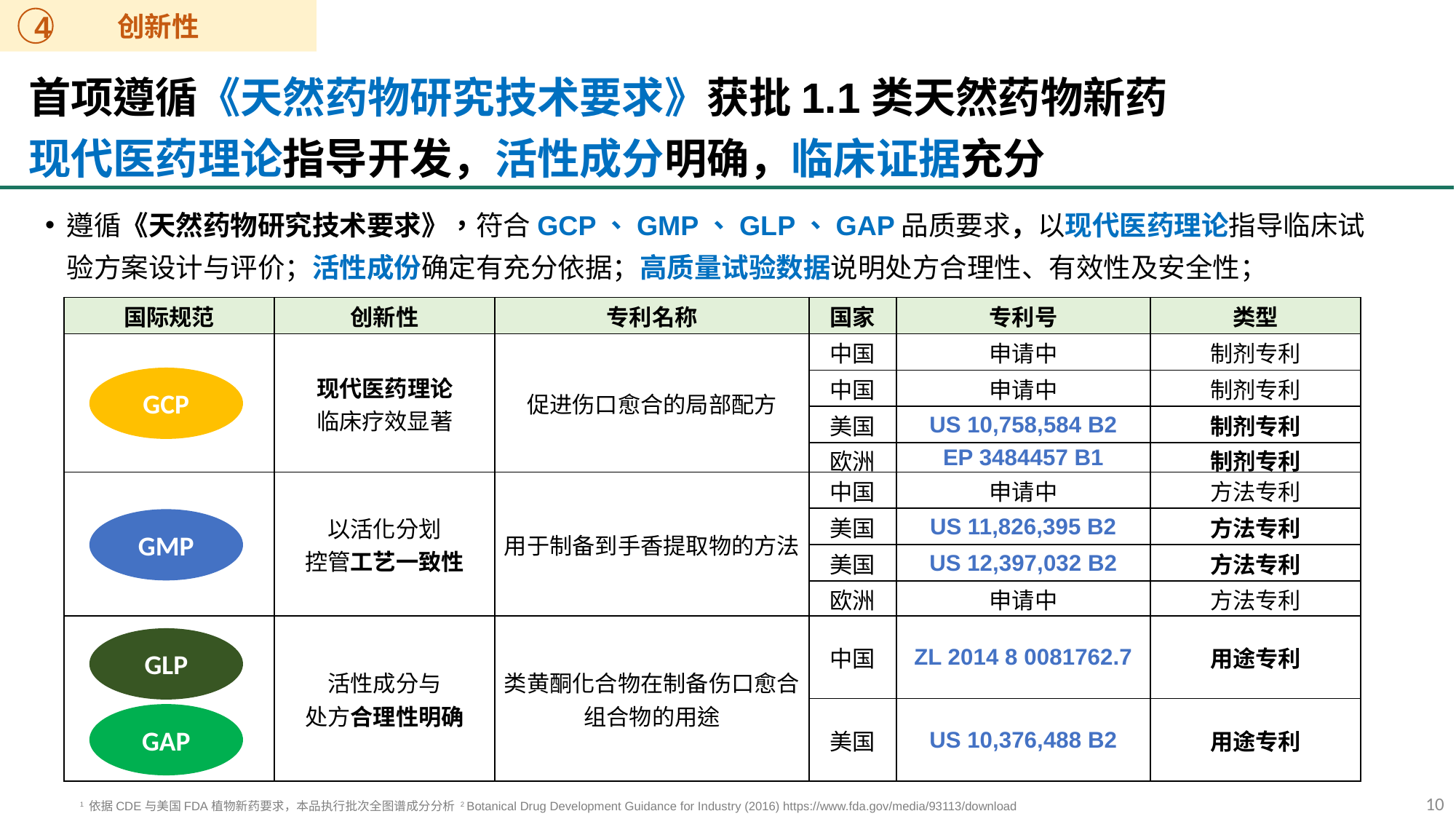

创新性
4
首项遵循《天然药物研究技术要求》获批1.1类天然药物新药
现代医药理论指导开发，活性成分明确，临床证据充分
遵循《天然药物研究技术要求》，符合GCP、GMP、GLP、GAP品质要求，以现代医药理论指导临床试验方案设计与评价；活性成份确定有充分依据；高质量试验数据说明处方合理性、有效性及安全性；
| 国际规范 | 创新性 | 专利名称 | 国家 | 专利号 | 类型 |
| --- | --- | --- | --- | --- | --- |
|  | 现代医药理论 临床疗效显著 | 促进伤口愈合的局部配方 | 中国 | 申请中 | 制剂专利 |
|  |  |  | 中国 | 申请中 | 制剂专利 |
|  |  |  | 美国 | US 10,758,584 B2 | 制剂专利 |
|  |  |  | 欧洲 | EP 3484457 B1 | 制剂专利 |
|  | 以活化分划 控管工艺一致性 | 用于制备到手香提取物的方法 | 中国 | 申请中 | 方法专利 |
|  |  |  | 美国 | US 11,826,395 B2 | 方法专利 |
|  |  |  | 美国 | US 12,397,032 B2 | 方法专利 |
|  |  |  | 欧洲 | 申请中 | 方法专利 |
|  | 活性成分与 处方合理性明确 | 类黄酮化合物在制备伤口愈合组合物的用途 | 中国 | ZL 2014 8 0081762.7 | 用途专利 |
|  |  |  | 美国 | US 10,376,488 B2 | 用途专利 |
GCP
GMP
GLP
GAP
10
1 依据CDE与美国FDA植物新药要求，本品执行批次全图谱成分分析 2 Botanical Drug Development Guidance for Industry (2016) https://www.fda.gov/media/93113/download